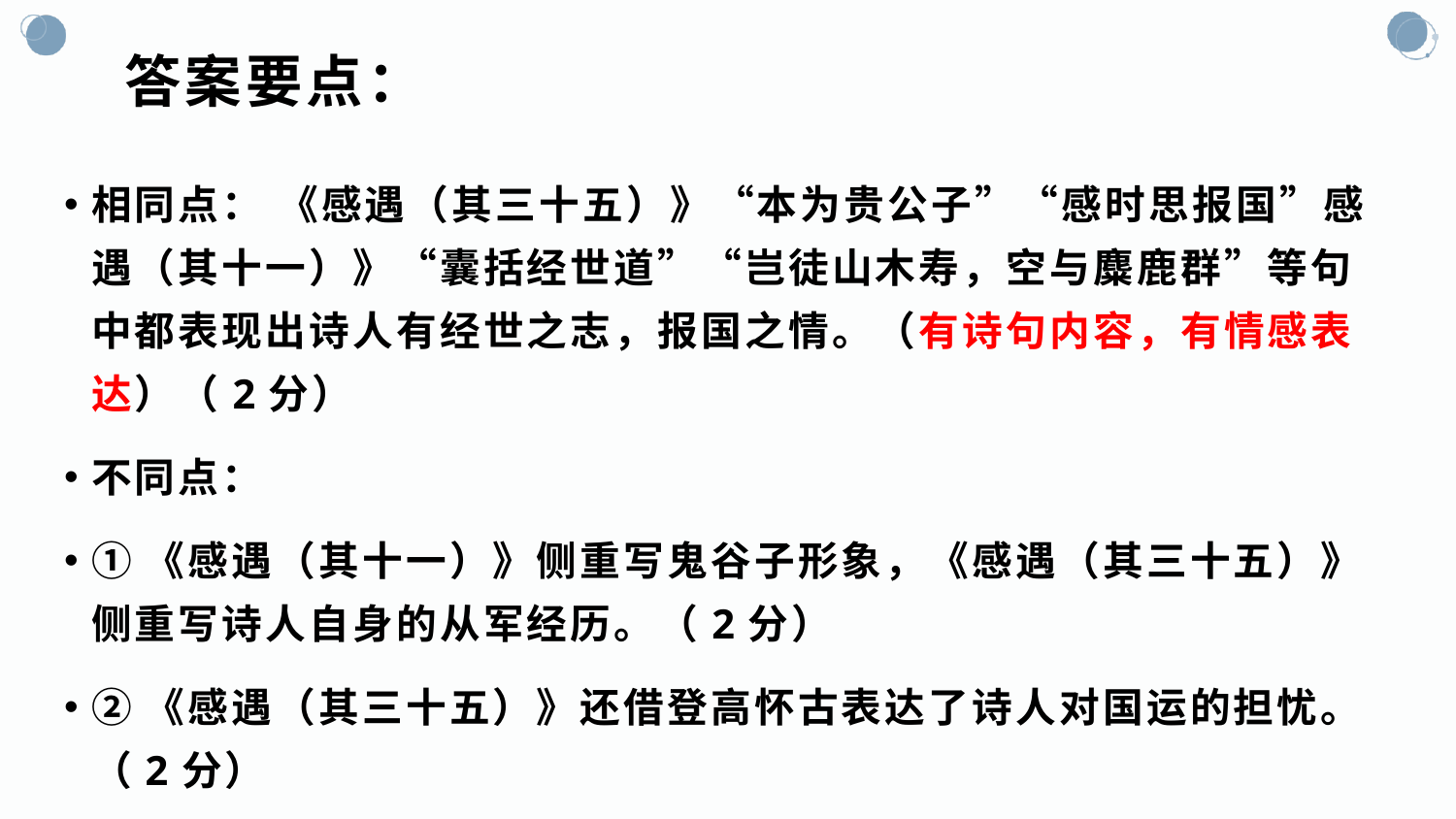

# 答案要点：
相同点： 《感遇（其三十五）》“本为贵公子”“感时思报国”感遇（其十一）》“囊括经世道”“岂徒山木寿，空与麋鹿群”等句中都表现出诗人有经世之志，报国之情。（有诗句内容，有情感表达）（2分）
不同点：
①《感遇（其十一）》侧重写鬼谷子形象，《感遇（其三十五）》侧重写诗人自身的从军经历。（2分）
②《感遇（其三十五）》还借登高怀古表达了诗人对国运的担忧。（2分）